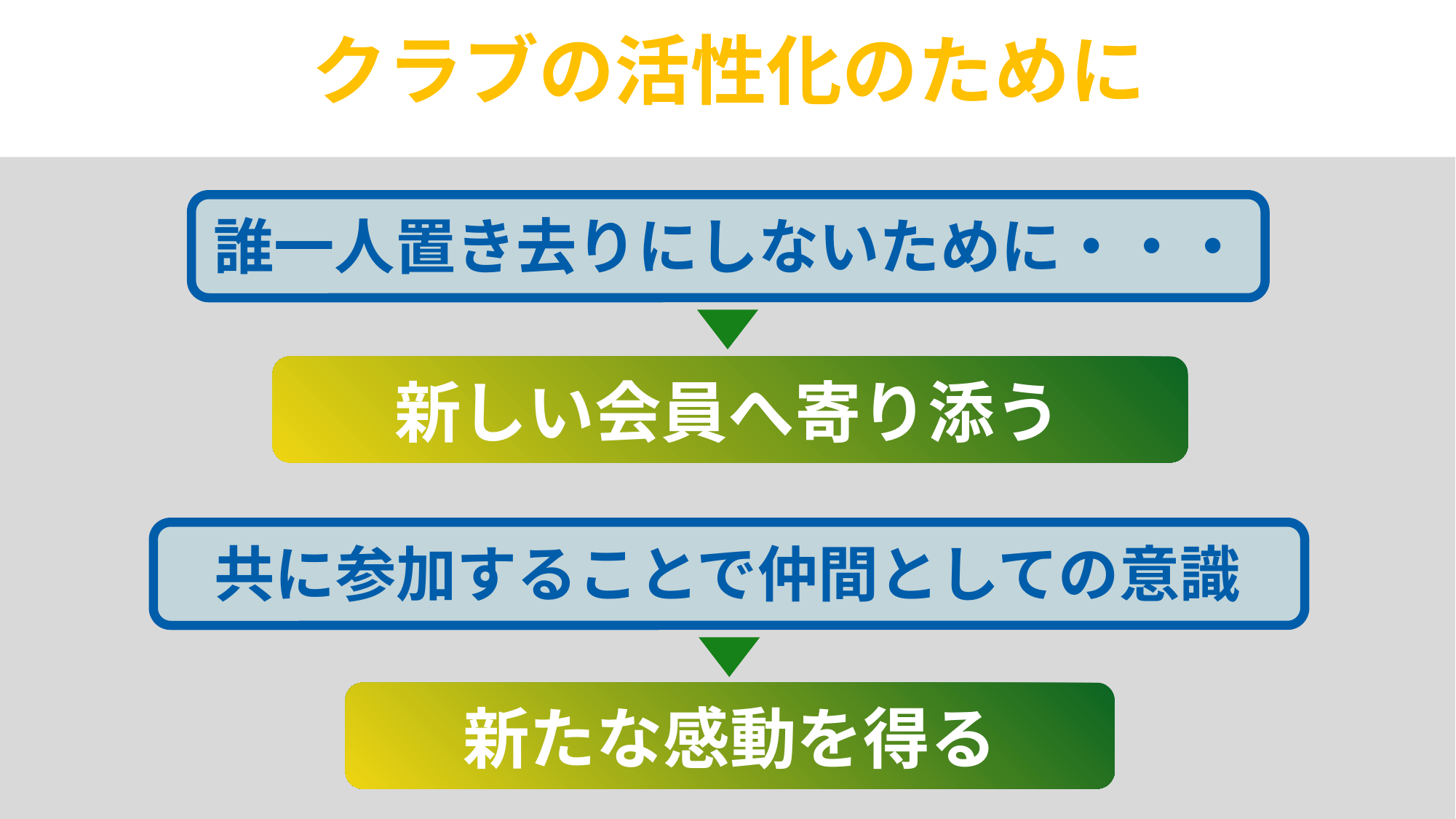

#
クラブの活性化のために

誰一人置き去りにしないために・・・

新しい会員へ寄り添う

共に参加することで仲間としての意識

新たな感動を得る